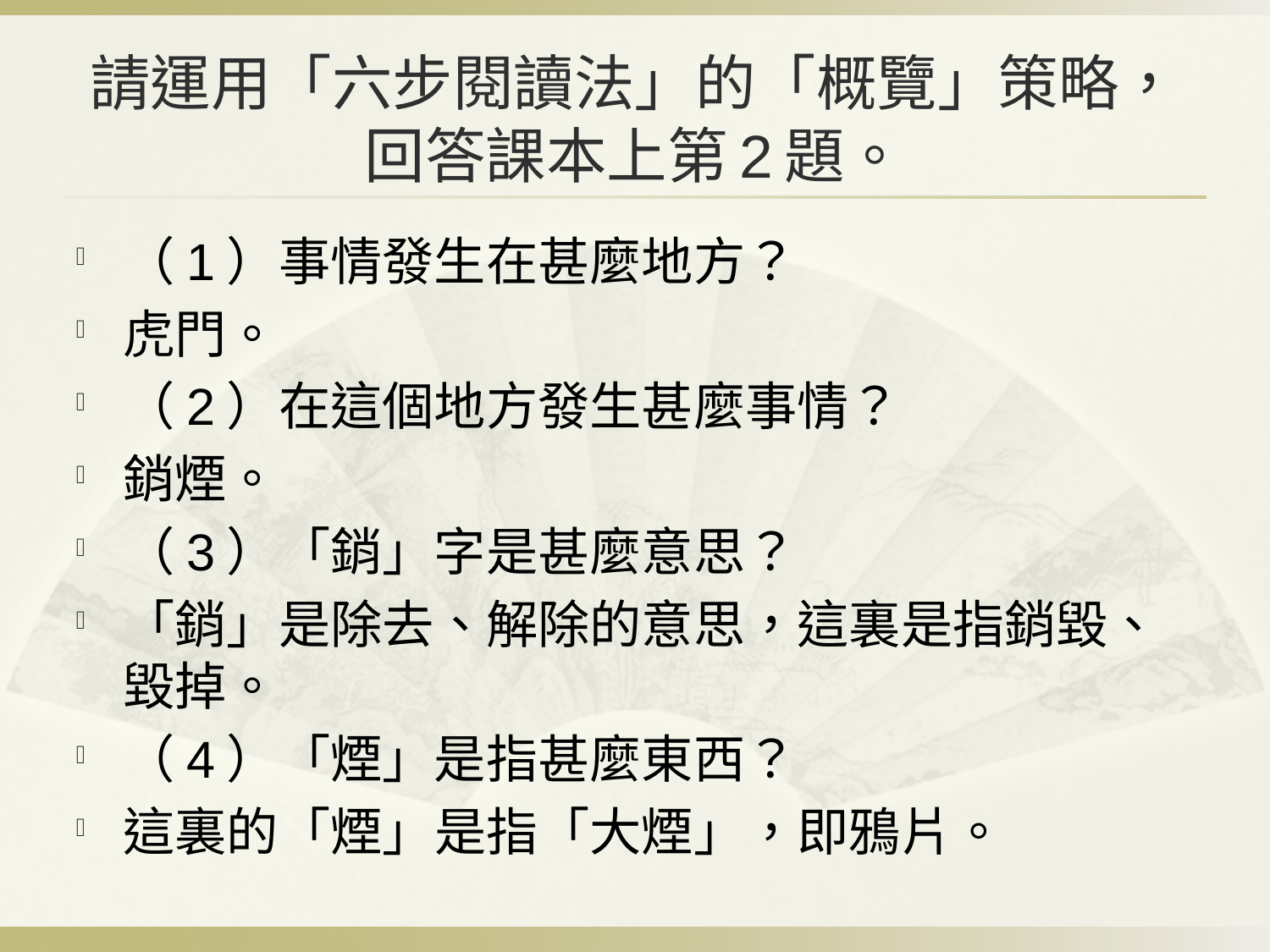

# 請運用「六步閱讀法」的「概覽」策略，回答課本上第2題。
（1）事情發生在甚麼地方？
虎門。
（2）在這個地方發生甚麼事情？
銷煙。
（3）「銷」字是甚麼意思？
「銷」是除去、解除的意思，這裏是指銷毀、毀掉。
（4）「煙」是指甚麼東西？
這裏的「煙」是指「大煙」，即鴉片。